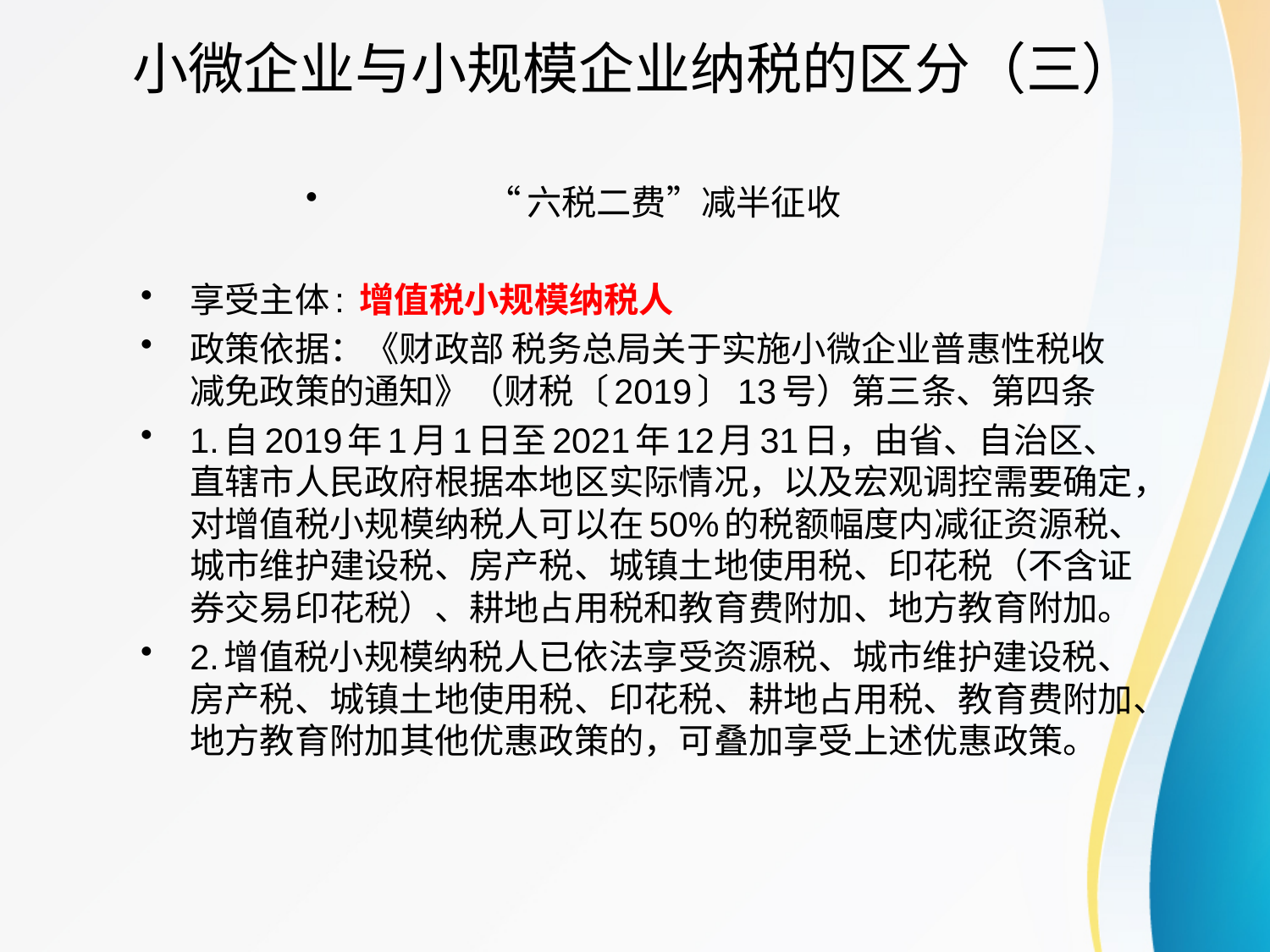

# 小微企业与小规模企业纳税的区分（三）
“六税二费”减半征收

享受主体: 增值税小规模纳税人
政策依据：《财政部 税务总局关于实施小微企业普惠性税收减免政策的通知》（财税〔2019〕13号）第三条、第四条
1.自2019年1月1日至2021年12月31日，由省、自治区、直辖市人民政府根据本地区实际情况，以及宏观调控需要确定，对增值税小规模纳税人可以在50%的税额幅度内减征资源税、城市维护建设税、房产税、城镇土地使用税、印花税（不含证券交易印花税）、耕地占用税和教育费附加、地方教育附加。
2.增值税小规模纳税人已依法享受资源税、城市维护建设税、房产税、城镇土地使用税、印花税、耕地占用税、教育费附加、地方教育附加其他优惠政策的，可叠加享受上述优惠政策。